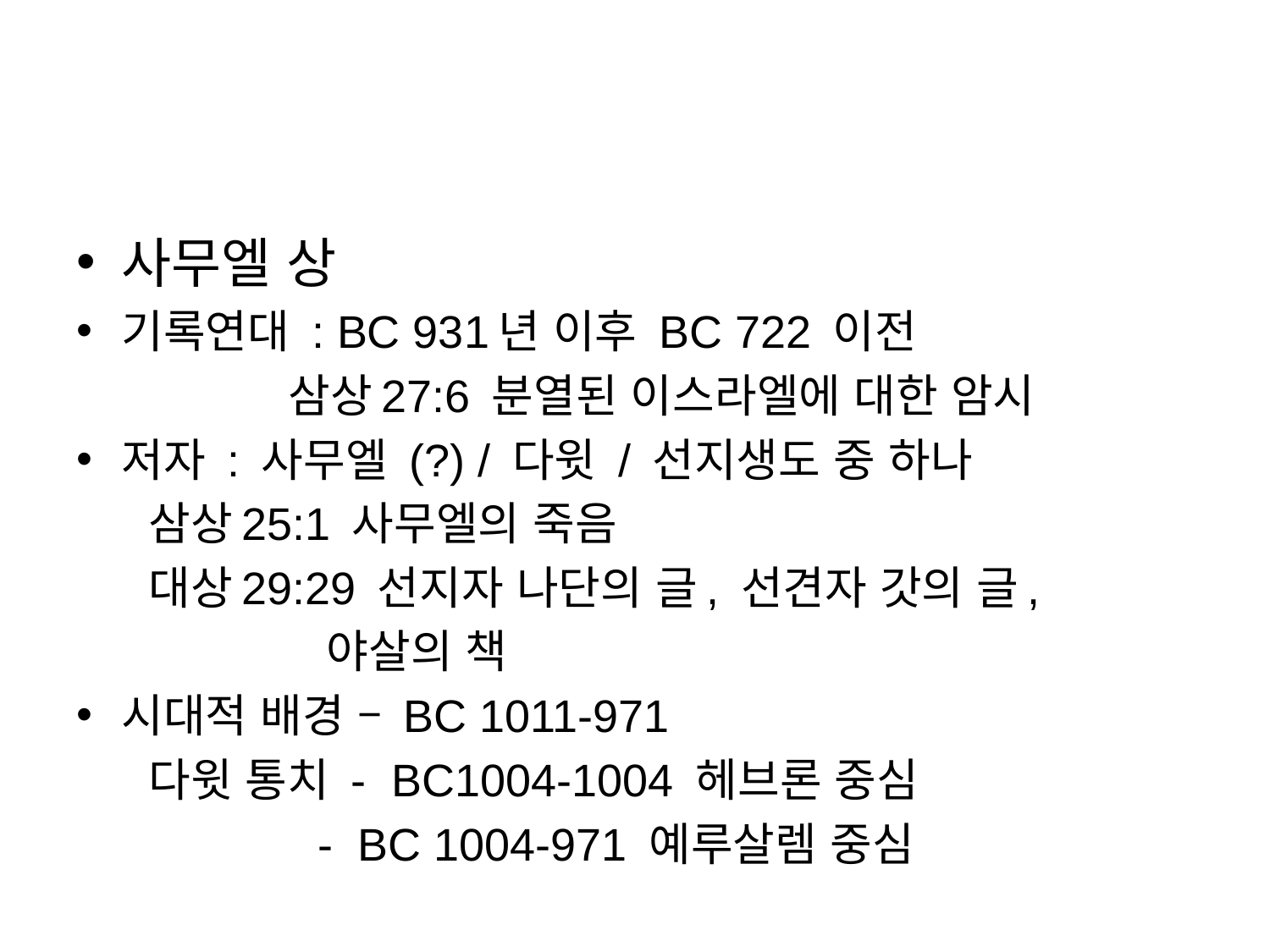

#
사무엘 상
기록연대 : BC 931년 이후 BC 722 이전
                삼상27:6 분열된 이스라엘에 대한 암시
저자 : 사무엘 (?) / 다윗 / 선지생도 중 하나
     삼상25:1 사무엘의 죽음
     대상29:29 선지자 나단의 글, 선견자 갓의 글,
                   야살의 책
시대적 배경 – BC 1011-971
     다윗 통치 -  BC1004-1004 헤브론 중심
                   -1BC 1004-971 예루살렘 중심